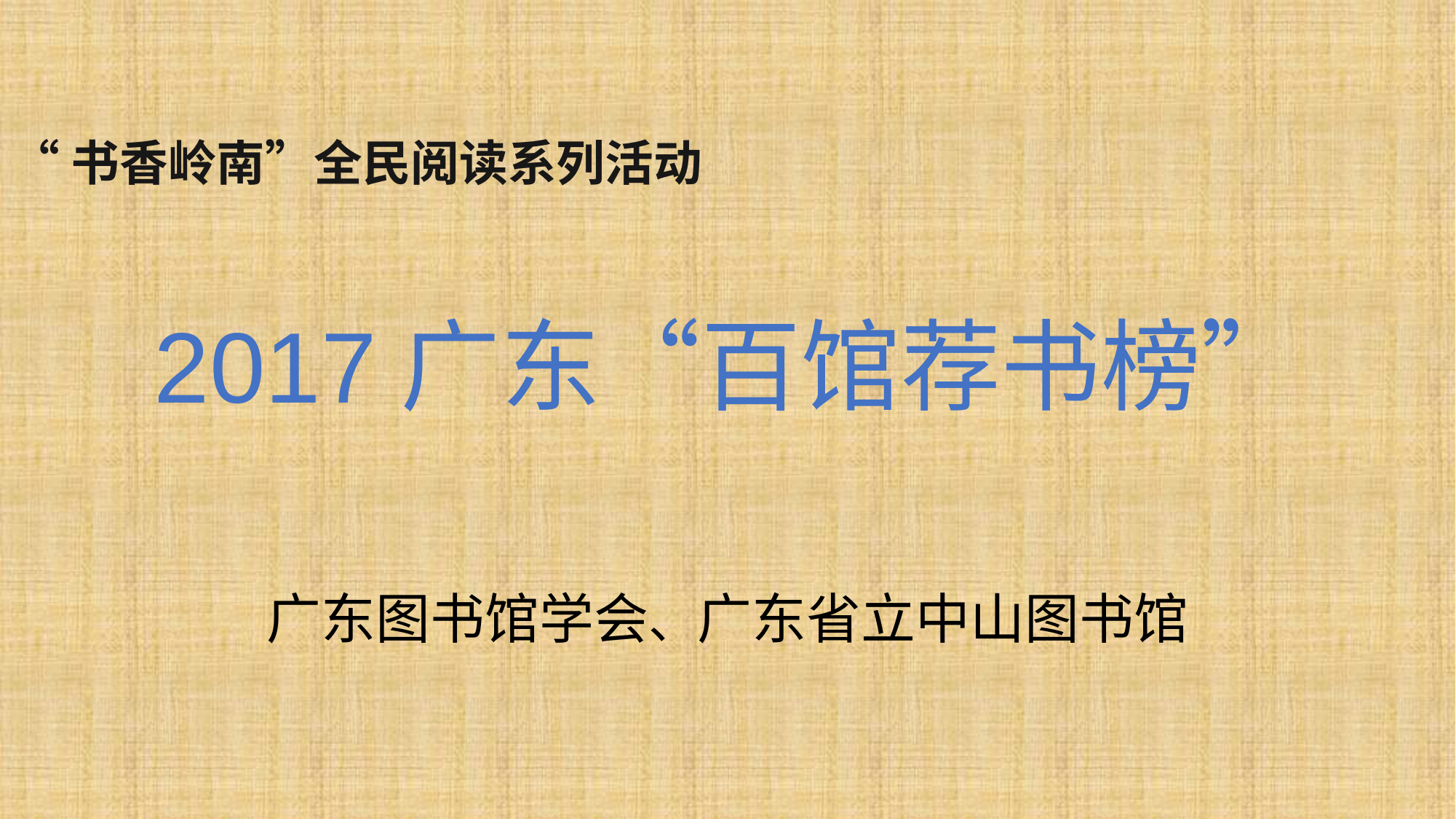

# “书香岭南”全民阅读系列活动
2017广东“百馆荐书榜”
广东图书馆学会、广东省立中山图书馆